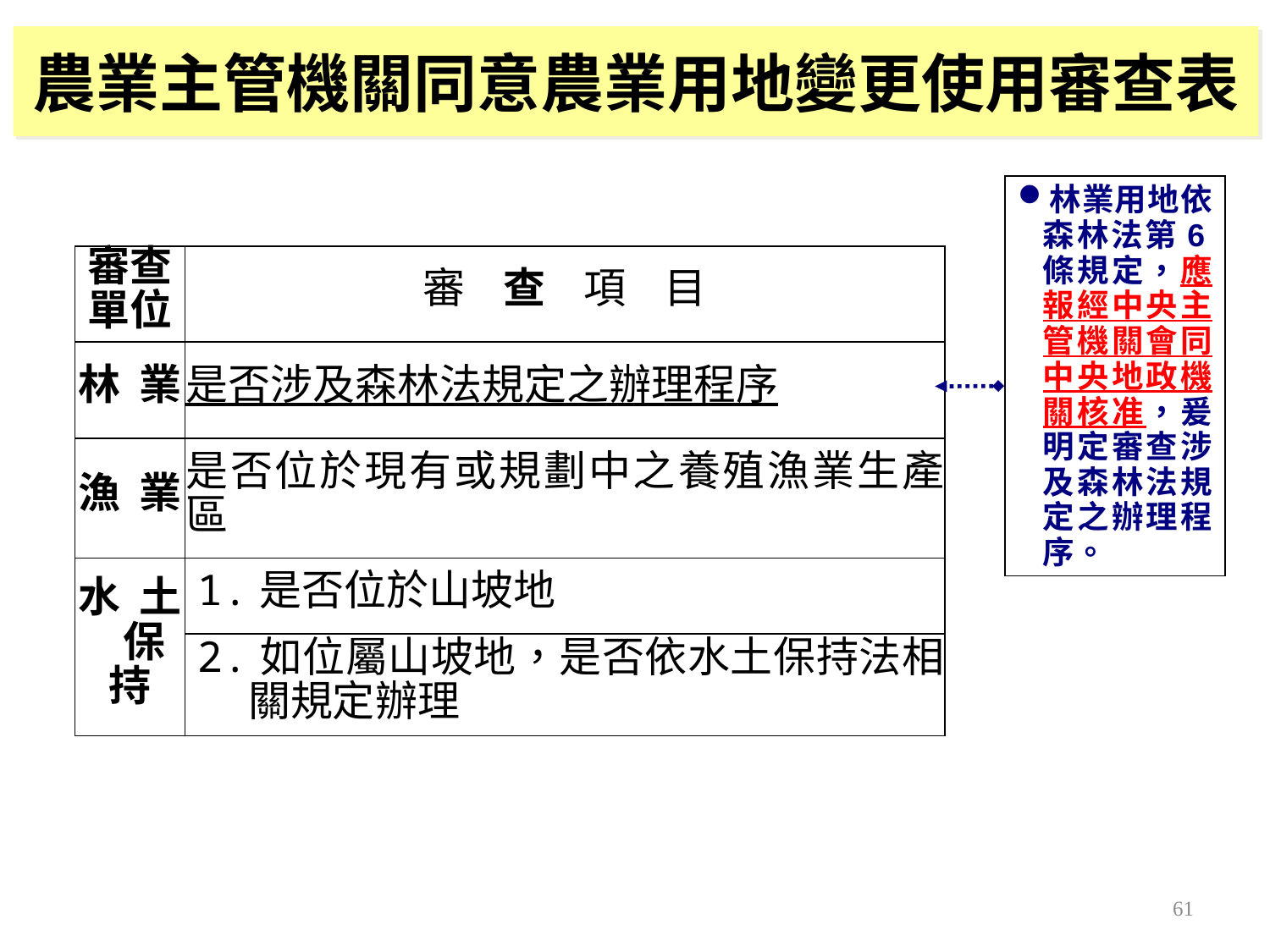

農業主管機關同意農業用地變更使用審查表
林業用地依森林法第6條規定，應報經中央主管機關會同中央地政機關核准，爰明定審查涉及森林法規定之辦理程序。
| 審查單位 | 審 查 項 目 |
| --- | --- |
| 林 業 | 是否涉及森林法規定之辦理程序 |
| 漁 業 | 是否位於現有或規劃中之養殖漁業生產區 |
| 水 土 保 持 | 1.是否位於山坡地 |
|  | 2.如位屬山坡地，是否依水土保持法相關規定辦理 |

61